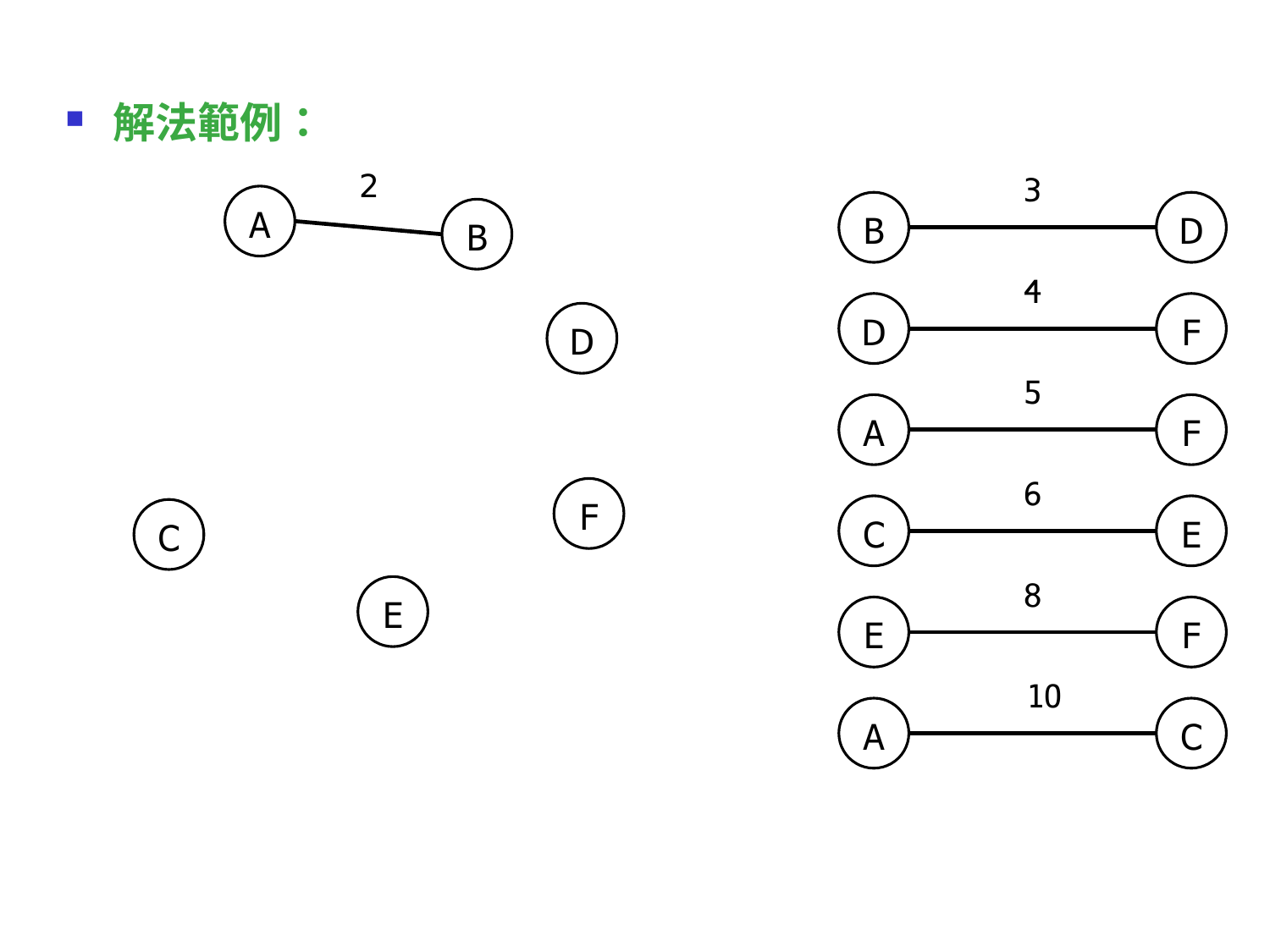

解法範例：

2
3
B
D
A
B
4
D
F
D
5
A
F
6
C
E
F
C
8
E
F
E
10
A
C